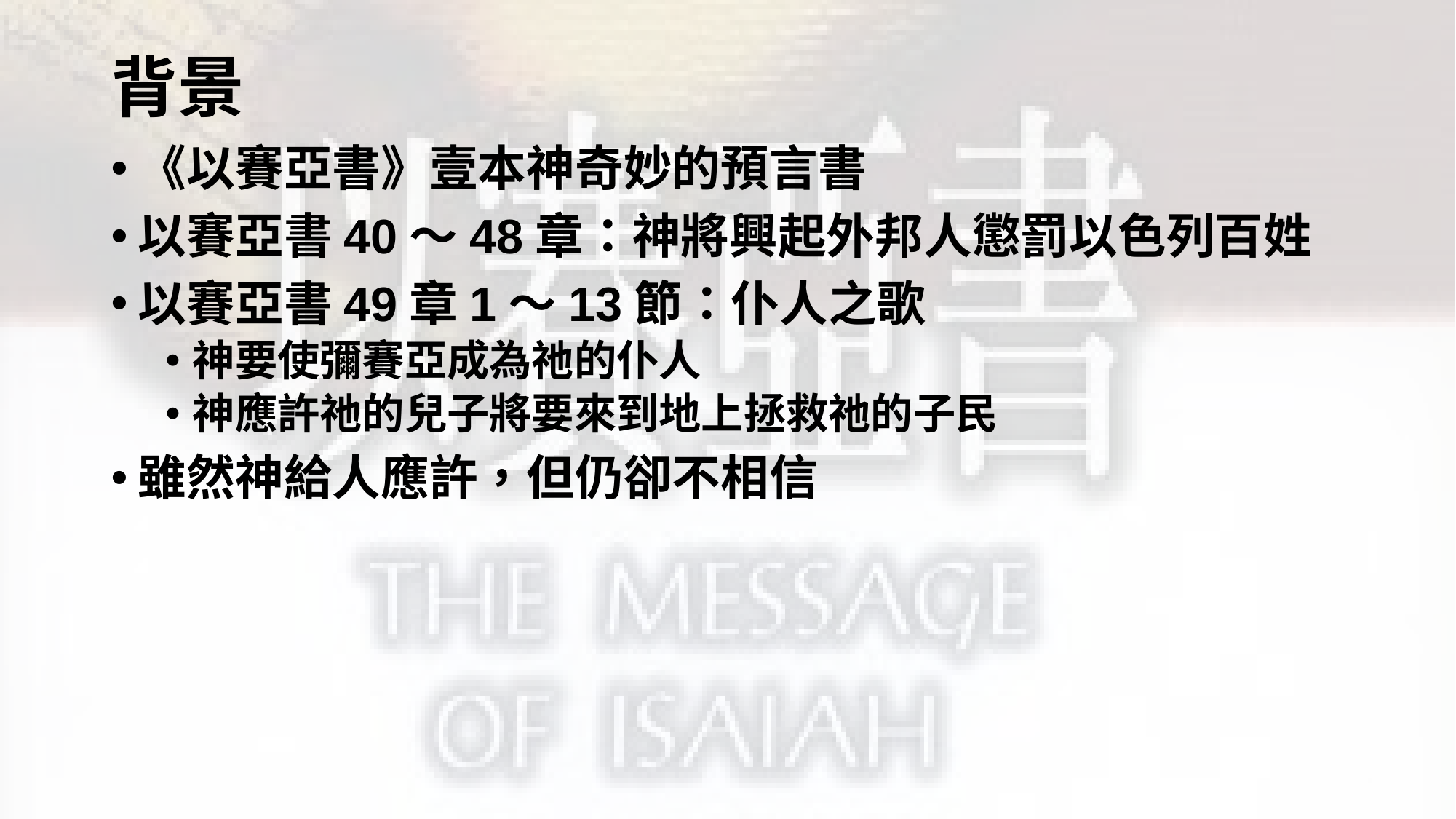

# 背景
《以賽亞書》壹本神奇妙的預言書
以賽亞書40～48章：神將興起外邦人懲罰以色列百姓
以賽亞書49章1～13節：仆人之歌
神要使彌賽亞成為祂的仆人
神應許祂的兒子將要來到地上拯救祂的子民
雖然神給人應許，但仍卻不相信